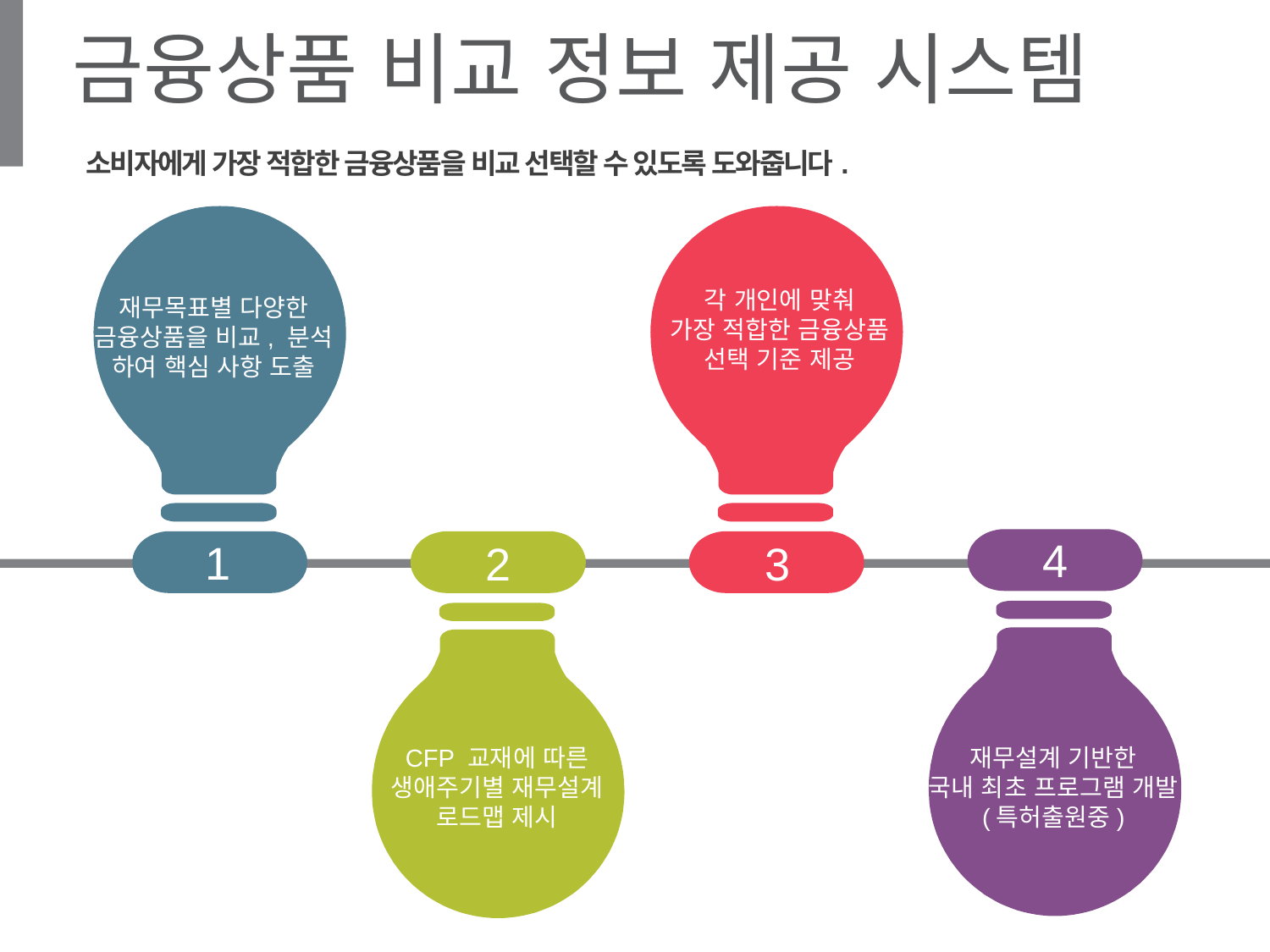

금융상품 비교 정보 제공 시스템
소비자에게 가장 적합한 금융상품을 비교 선택할 수 있도록 도와줍니다.

각 개인에 맞춰
가장 적합한 금융상품
선택 기준 제공
2
재무목표별 다양한
금융상품을 비교, 분석
하여 핵심 사항 도출
1
4
재무설계 기반한
국내 최초 프로그램 개발
(특허출원중)
3

CFP 교재에 따른
생애주기별 재무설계
로드맵 제시